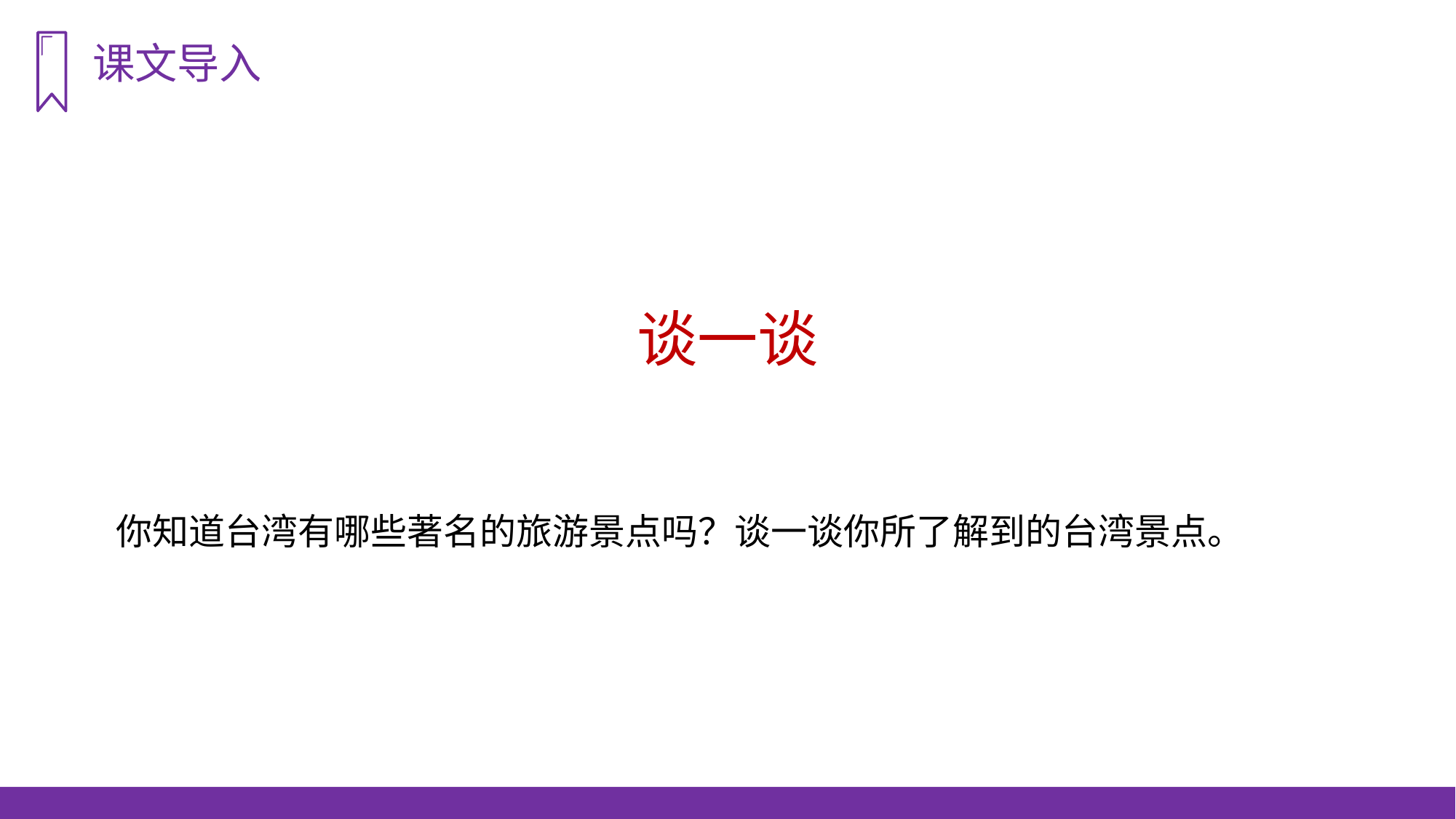

课文导入
谈一谈
       你知道台湾有哪些著名的旅游景点吗？谈一谈你所了解到的台湾景点。